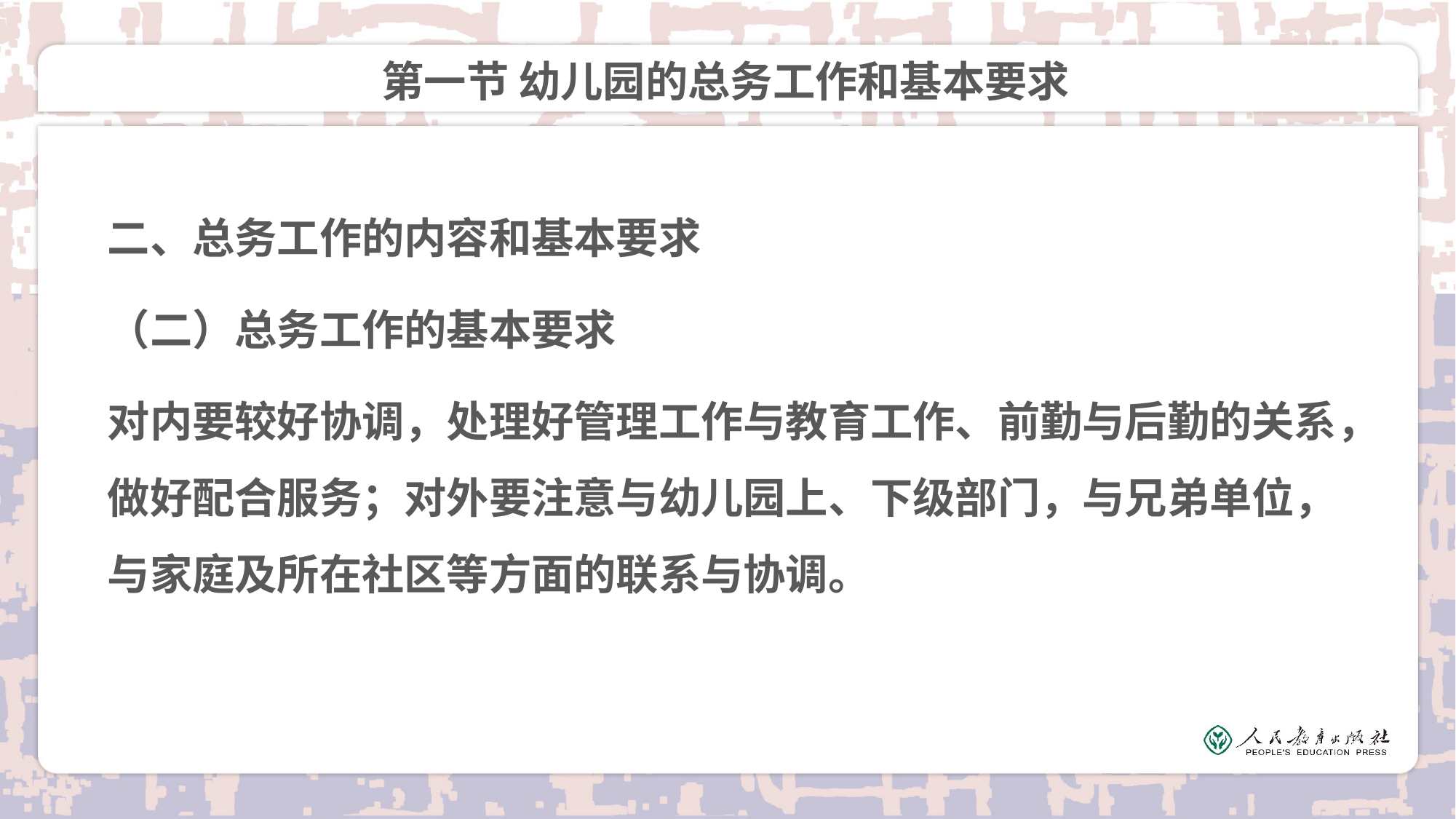

# 第一节 幼儿园的总务工作和基本要求
二、总务工作的内容和基本要求
（二）总务工作的基本要求
对内要较好协调，处理好管理工作与教育工作、前勤与后勤的关系，做好配合服务；对外要注意与幼儿园上、下级部门，与兄弟单位，与家庭及所在社区等方面的联系与协调。